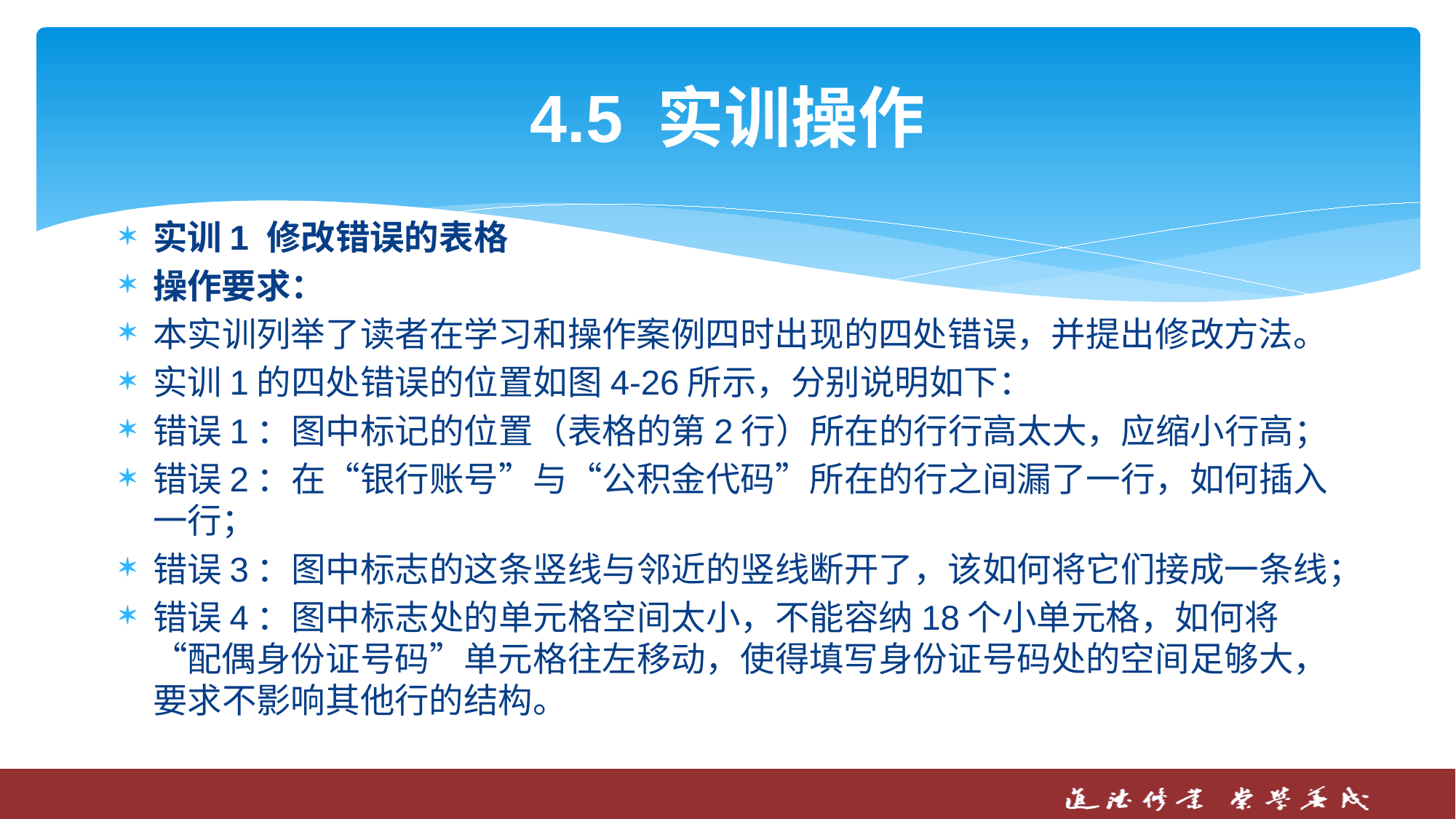

# 4.5 实训操作
实训1 修改错误的表格
操作要求：
本实训列举了读者在学习和操作案例四时出现的四处错误，并提出修改方法。
实训1的四处错误的位置如图4-26所示，分别说明如下：
错误1：图中标记的位置（表格的第2行）所在的行行高太大，应缩小行高；
错误2：在“银行账号”与“公积金代码”所在的行之间漏了一行，如何插入一行；
错误3：图中标志的这条竖线与邻近的竖线断开了，该如何将它们接成一条线；
错误4：图中标志处的单元格空间太小，不能容纳18个小单元格，如何将“配偶身份证号码”单元格往左移动，使得填写身份证号码处的空间足够大，要求不影响其他行的结构。